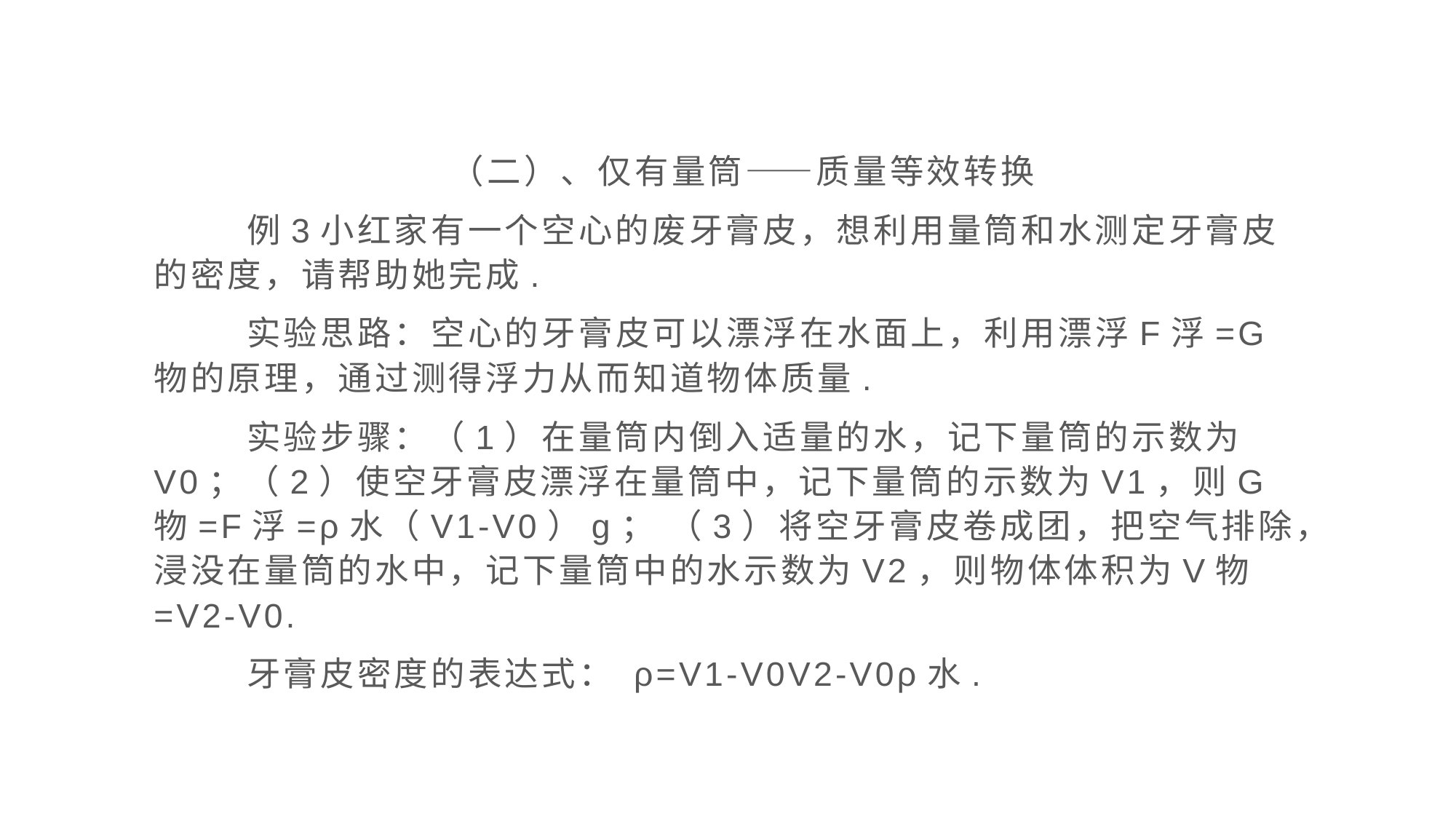

（二）、仅有量筒——质量等效转换
        例3小红家有一个空心的废牙膏皮，想利用量筒和水测定牙膏皮的密度，请帮助她完成.
        实验思路：空心的牙膏皮可以漂浮在水面上，利用漂浮F浮=G物的原理，通过测得浮力从而知道物体质量.
        实验步骤：（1）在量筒内倒入适量的水，记下量筒的示数为V0；（2）使空牙膏皮漂浮在量筒中，记下量筒的示数为V1，则G物=F浮=ρ水（V1-V0）g； （3）将空牙膏皮卷成团，把空气排除，浸没在量筒的水中，记下量筒中的水示数为V2，则物体体积为V物=V2-V0.
        牙膏皮密度的表达式： ρ=V1-V0V2-V0ρ水.